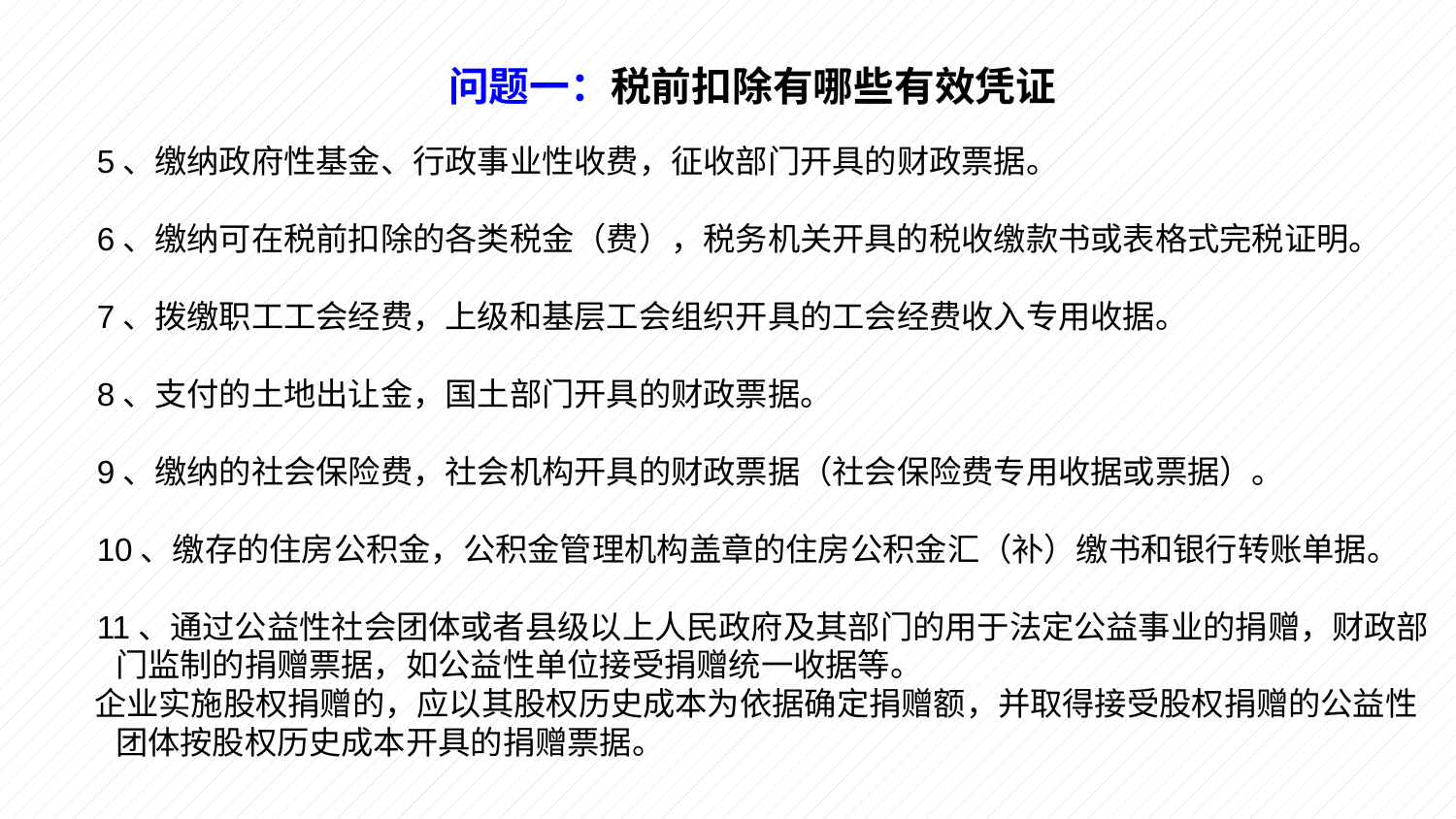

问题一：税前扣除有哪些有效凭证
      5、缴纳政府性基金、行政事业性收费，征收部门开具的财政票据。

      6、缴纳可在税前扣除的各类税金（费），税务机关开具的税收缴款书或表格式完税证明。

      7、拨缴职工工会经费，上级和基层工会组织开具的工会经费收入专用收据。

      8、支付的土地出让金，国土部门开具的财政票据。

      9、缴纳的社会保险费，社会机构开具的财政票据（社会保险费专用收据或票据）。

      10、缴存的住房公积金，公积金管理机构盖章的住房公积金汇（补）缴书和银行转账单据。

      11、通过公益性社会团体或者县级以上人民政府及其部门的用于法定公益事业的捐赠，财政部门监制的捐赠票据，如公益性单位接受捐赠统一收据等。
      企业实施股权捐赠的，应以其股权历史成本为依据确定捐赠额，并取得接受股权捐赠的公益性团体按股权历史成本开具的捐赠票据。